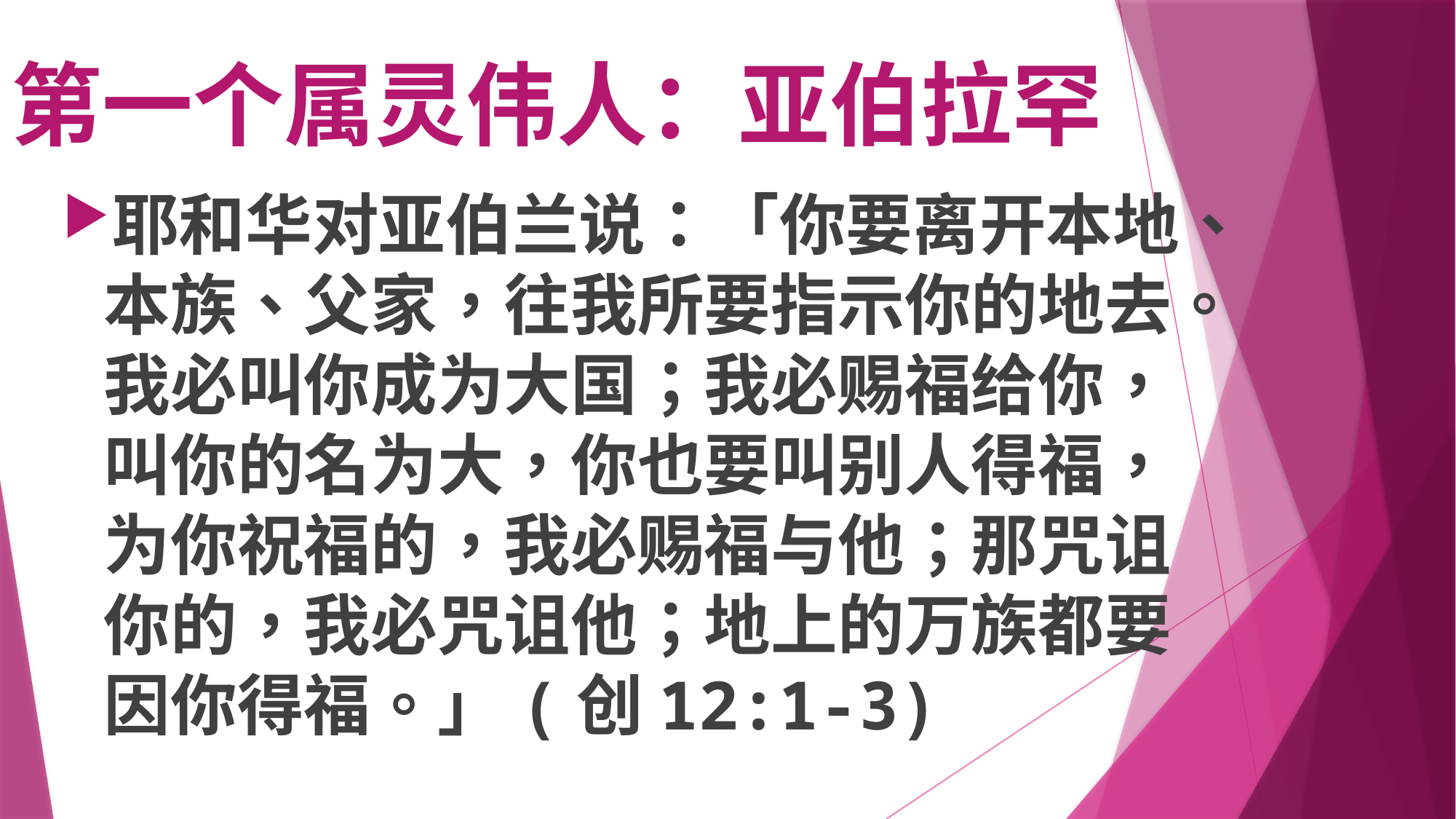

# 第一个属灵伟人：亚伯拉罕
耶和华对亚伯兰说：「你要离开本地、本族、父家，往我所要指示你的地去。我必叫你成为大国；我必赐福给你，叫你的名为大，你也要叫别人得福，为你祝福的，我必赐福与他；那咒诅你的，我必咒诅他；地上的万族都要因你得福。」(创12:1-3)